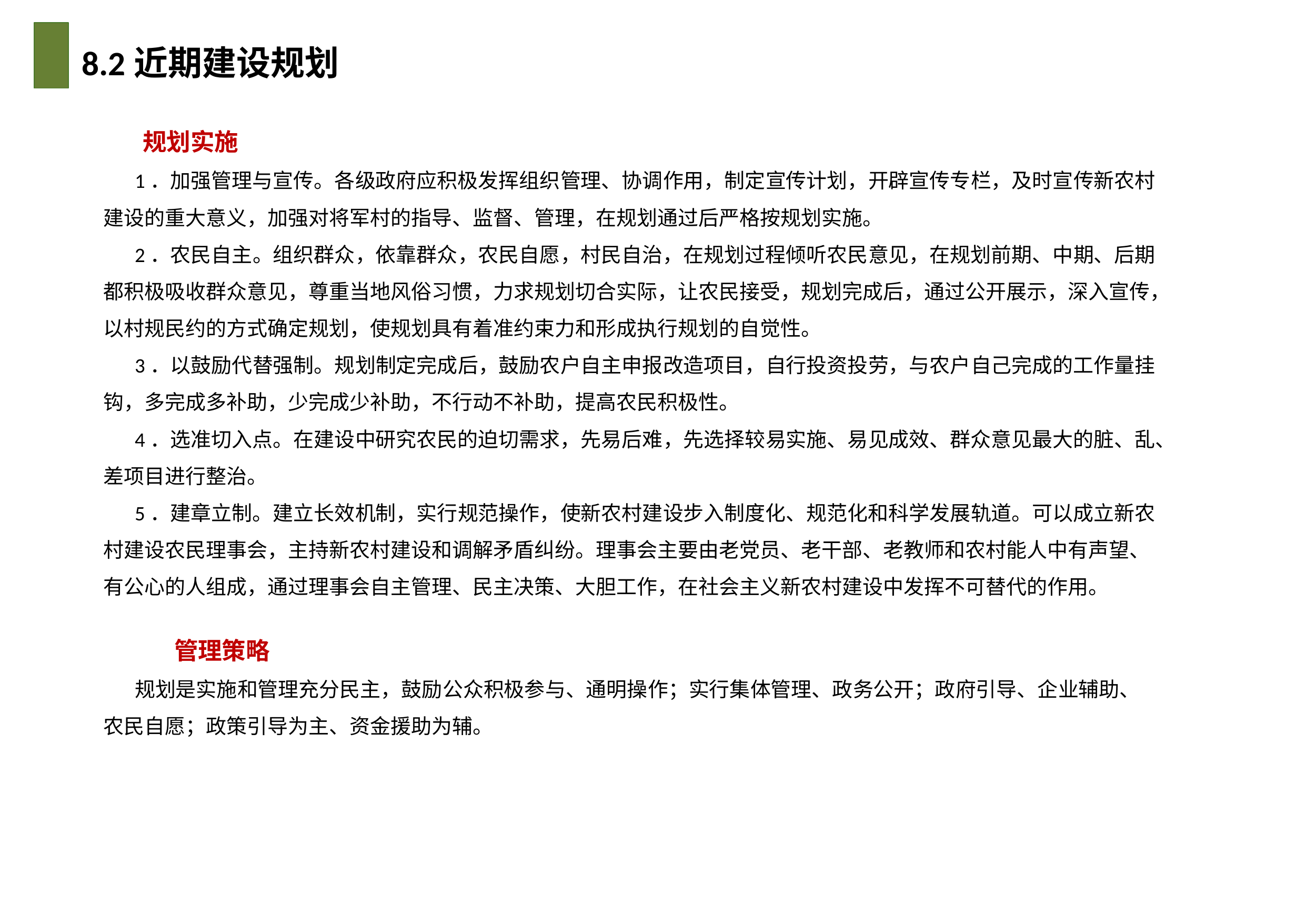

8.2近期建设规划
规划实施
1．加强管理与宣传。各级政府应积极发挥组织管理、协调作用，制定宣传计划，开辟宣传专栏，及时宣传新农村建设的重大意义，加强对将军村的指导、监督、管理，在规划通过后严格按规划实施。
2．农民自主。组织群众，依靠群众，农民自愿，村民自治，在规划过程倾听农民意见，在规划前期、中期、后期都积极吸收群众意见，尊重当地风俗习惯，力求规划切合实际，让农民接受，规划完成后，通过公开展示，深入宣传，以村规民约的方式确定规划，使规划具有着准约束力和形成执行规划的自觉性。
3．以鼓励代替强制。规划制定完成后，鼓励农户自主申报改造项目，自行投资投劳，与农户自己完成的工作量挂钩，多完成多补助，少完成少补助，不行动不补助，提高农民积极性。
4．选准切入点。在建设中研究农民的迫切需求，先易后难，先选择较易实施、易见成效、群众意见最大的脏、乱、差项目进行整治。
5．建章立制。建立长效机制，实行规范操作，使新农村建设步入制度化、规范化和科学发展轨道。可以成立新农村建设农民理事会，主持新农村建设和调解矛盾纠纷。理事会主要由老党员、老干部、老教师和农村能人中有声望、有公心的人组成，通过理事会自主管理、民主决策、大胆工作，在社会主义新农村建设中发挥不可替代的作用。

管理策略
规划是实施和管理充分民主，鼓励公众积极参与、通明操作；实行集体管理、政务公开；政府引导、企业辅助、农民自愿；政策引导为主、资金援助为辅。